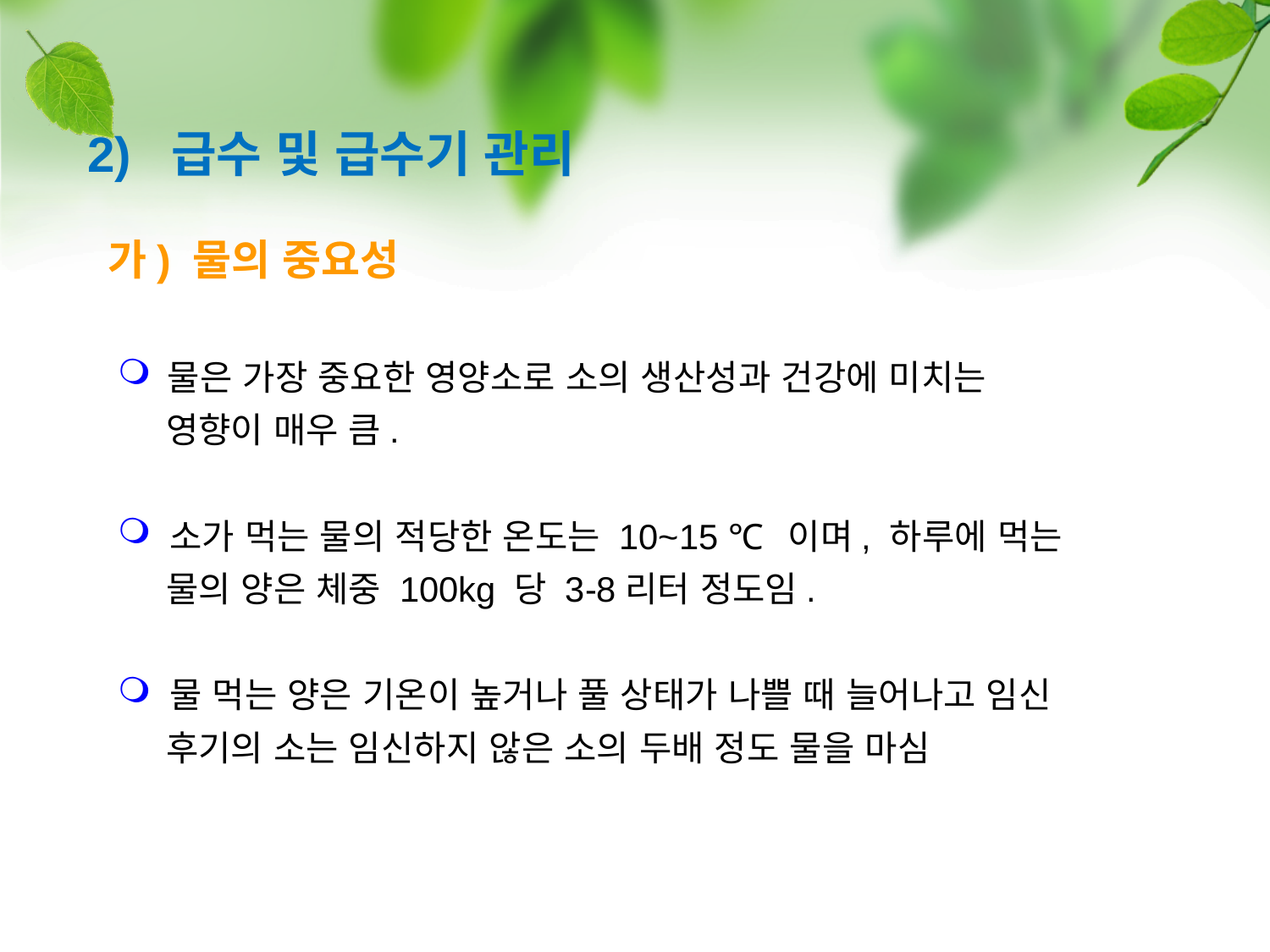

2)  급수 및 급수기 관리
가) 물의 중요성
 물은 가장 중요한 영양소로 소의 생산성과 건강에 미치는
    영향이 매우 큼.

 소가 먹는 물의 적당한 온도는 10~15 ℃ 이며, 하루에 먹는
    물의 양은 체중 100kg 당 3-8리터 정도임.

 물 먹는 양은 기온이 높거나 풀 상태가 나쁠 때 늘어나고 임신
    후기의 소는 임신하지 않은 소의 두배 정도 물을 마심